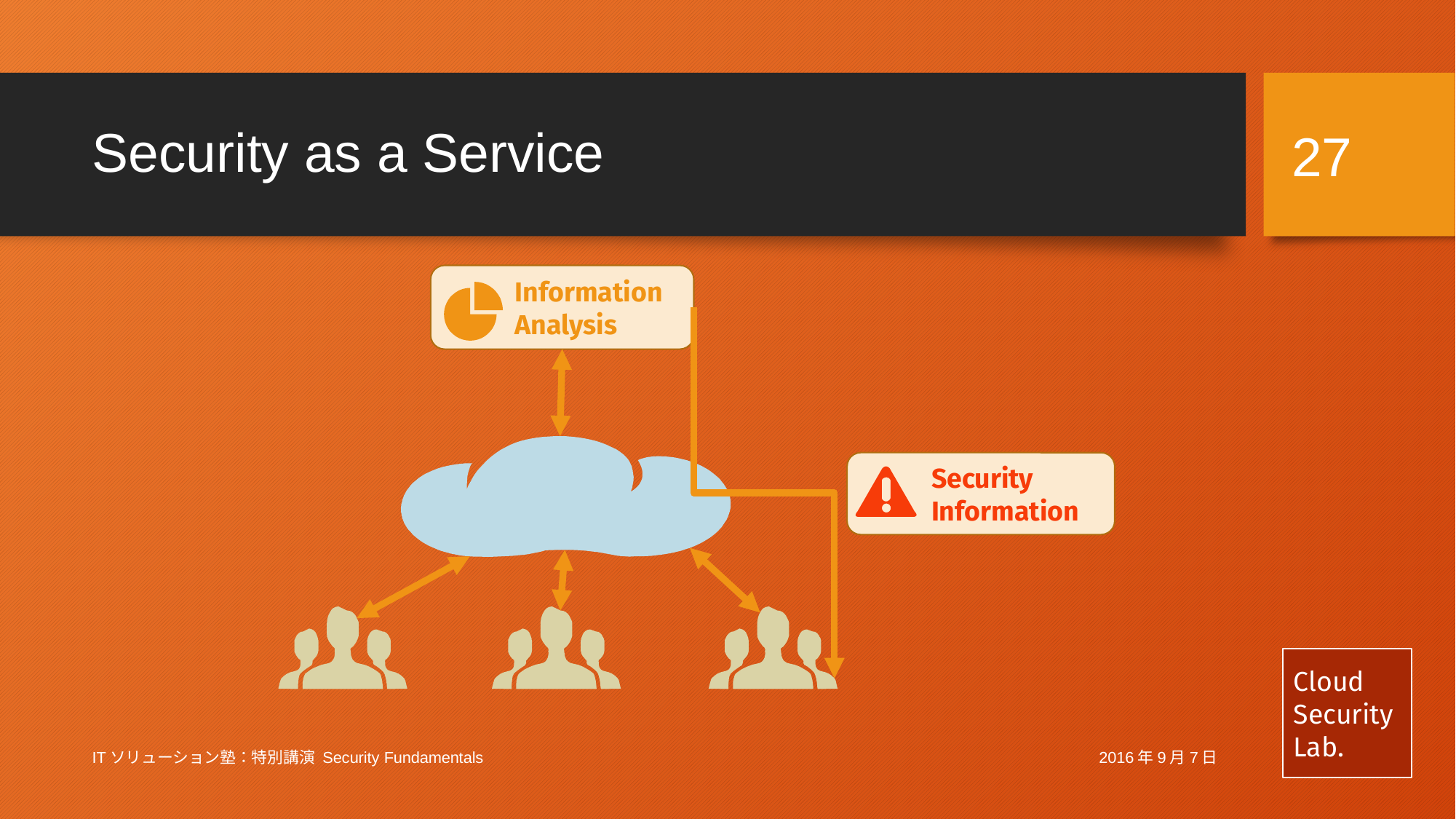

27
# Security as a Service
Information
Analysis

Security
Information

2016年9月7日
ITソリューション塾：特別講演 Security Fundamentals